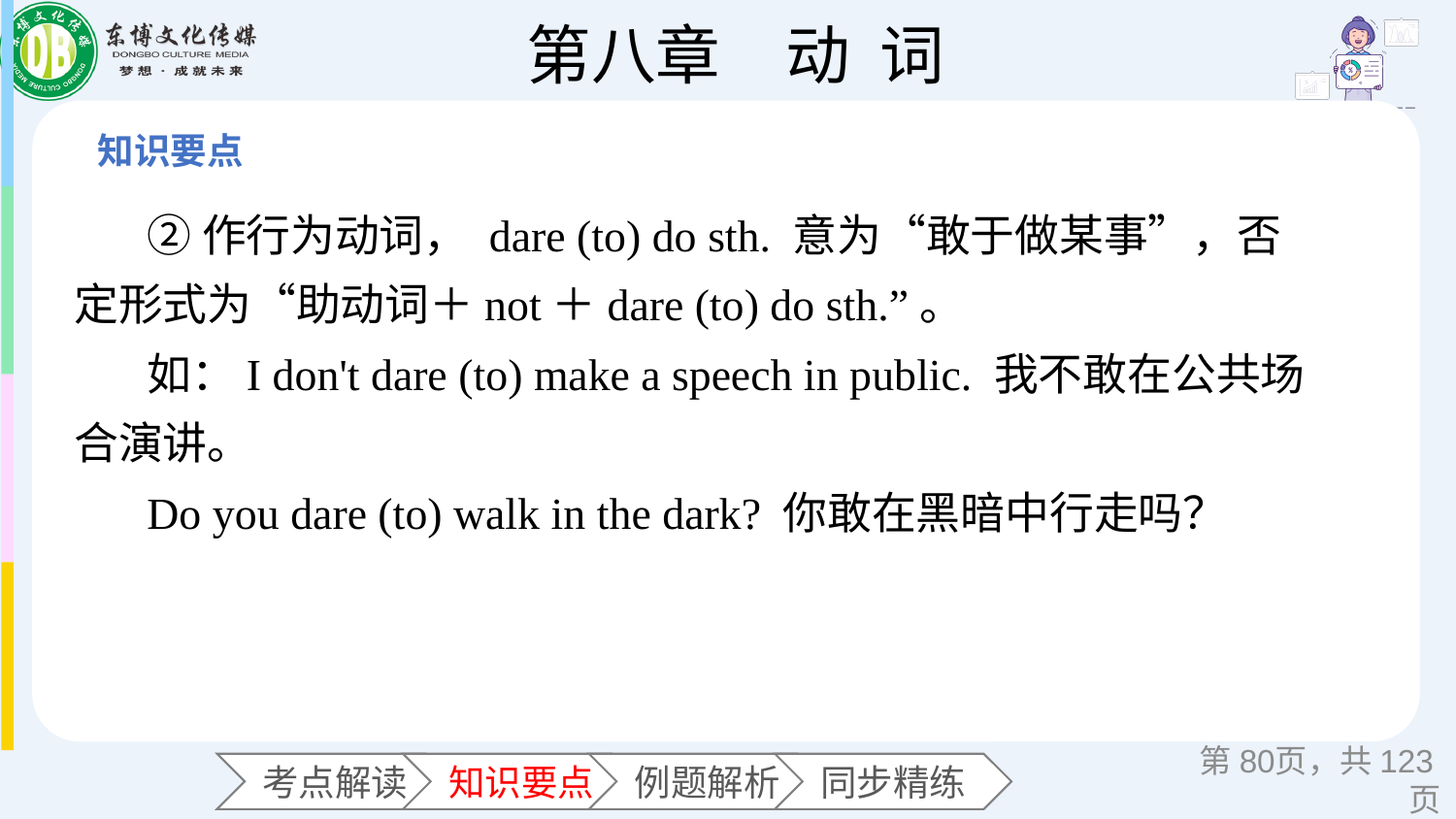

②作行为动词， dare (to) do sth. 意为“敢于做某事”，否定形式为“助动词＋not＋dare (to) do sth.”。
如：I don't dare (to) make a speech in public. 我不敢在公共场合演讲。
Do you dare (to) walk in the dark? 你敢在黑暗中行走吗？
第80页，共123页